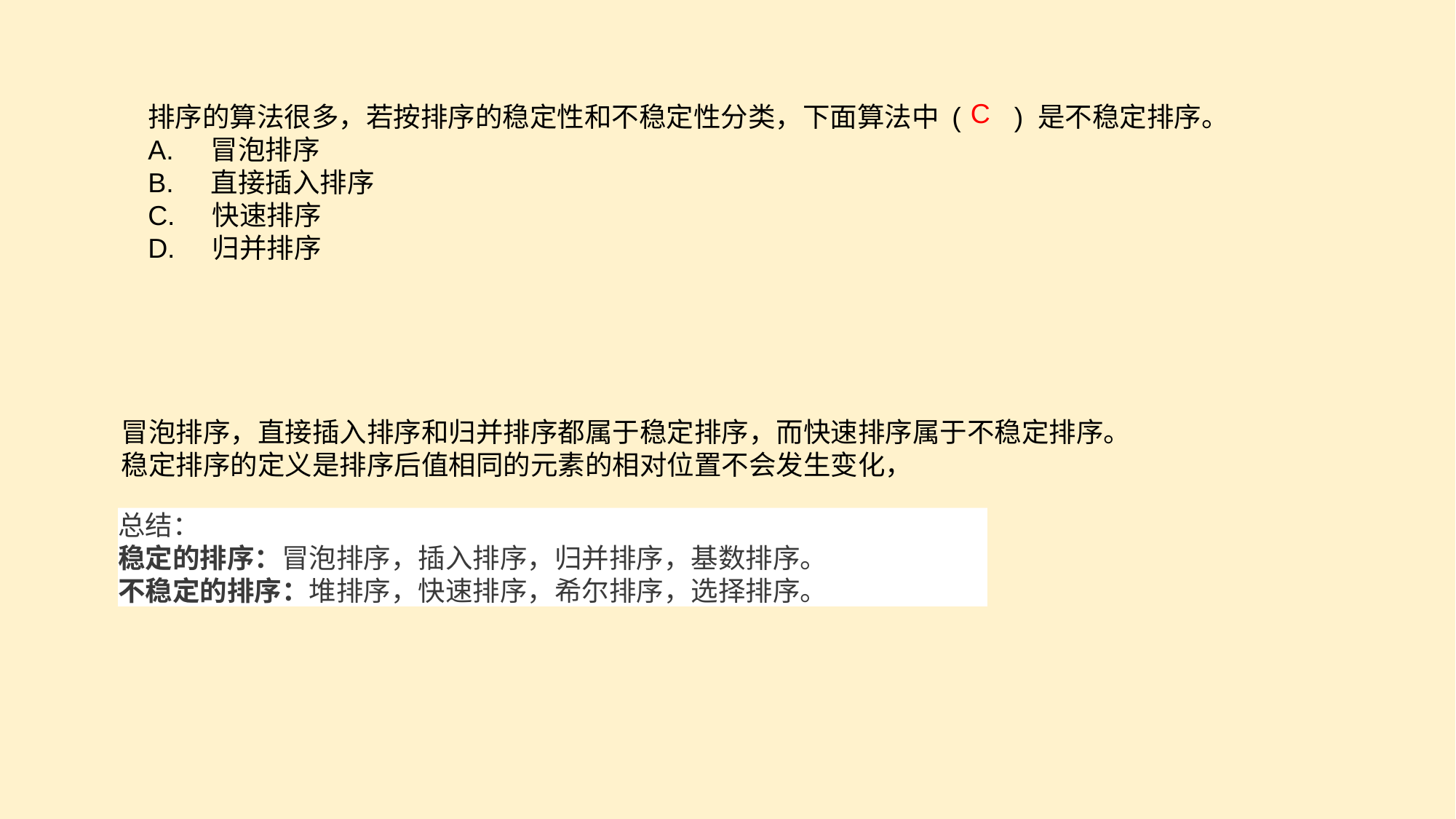

C
排序的算法很多，若按排序的稳定性和不稳定性分类，下面算法中 (       ) 是不稳定排序。
A.    冒泡排序
B.    直接插入排序
C.    快速排序
D.    归并排序
冒泡排序，直接插入排序和归并排序都属于稳定排序，而快速排序属于不稳定排序。
稳定排序的定义是排序后值相同的元素的相对位置不会发生变化，
总结：
稳定的排序：冒泡排序，插入排序，归并排序，基数排序。
不稳定的排序：堆排序，快速排序，希尔排序，选择排序。